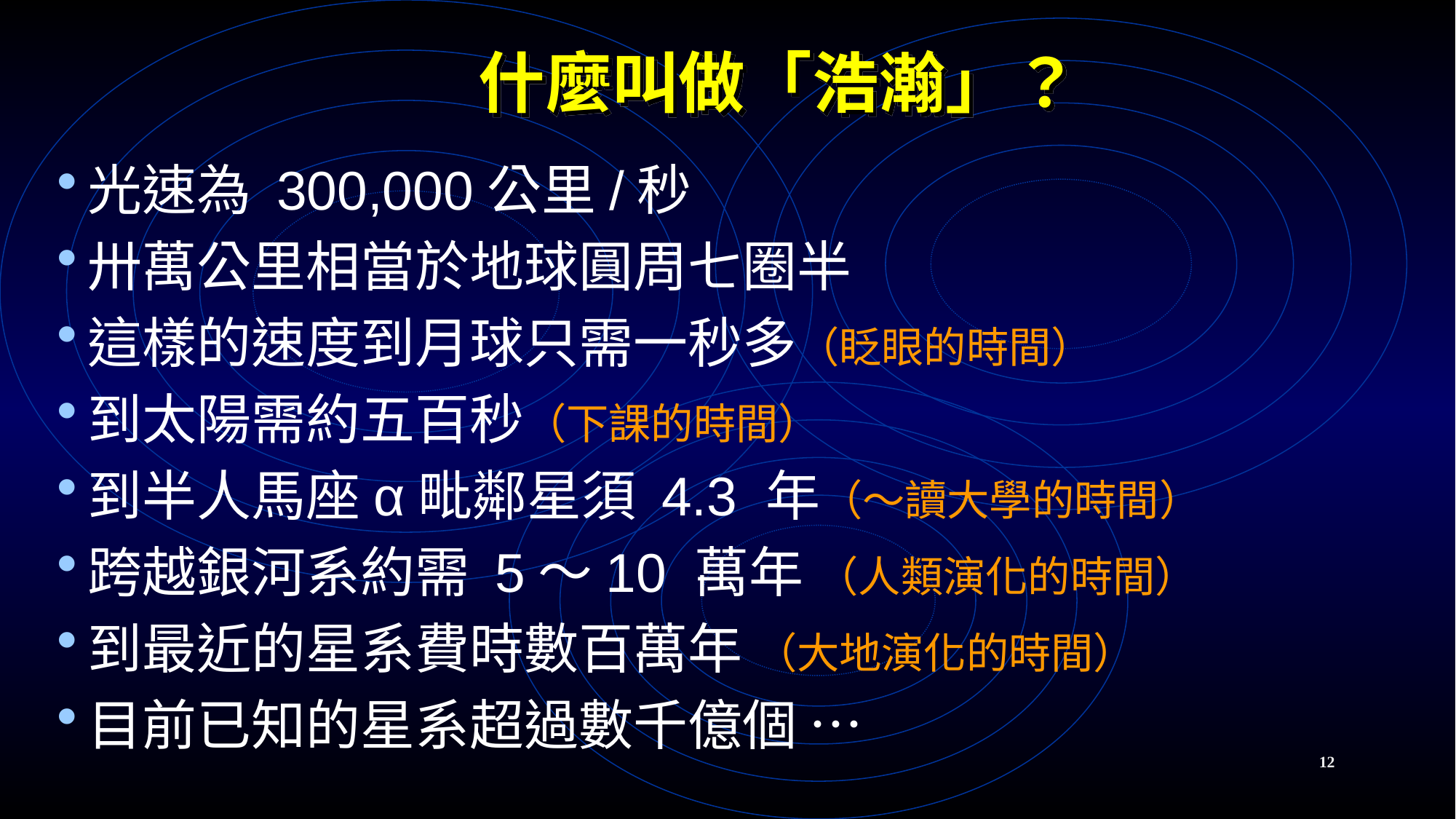

什麼叫做「浩瀚」？
光速為 300,000公里/秒
卅萬公里相當於地球圓周七圈半
這樣的速度到月球只需一秒多（眨眼的時間）
到太陽需約五百秒（下課的時間）
到半人馬座α毗鄰星須 4.3 年（～讀大學的時間）
跨越銀河系約需 5～10 萬年 （人類演化的時間）
到最近的星系費時數百萬年 （大地演化的時間）
目前已知的星系超過數千億個 …
12